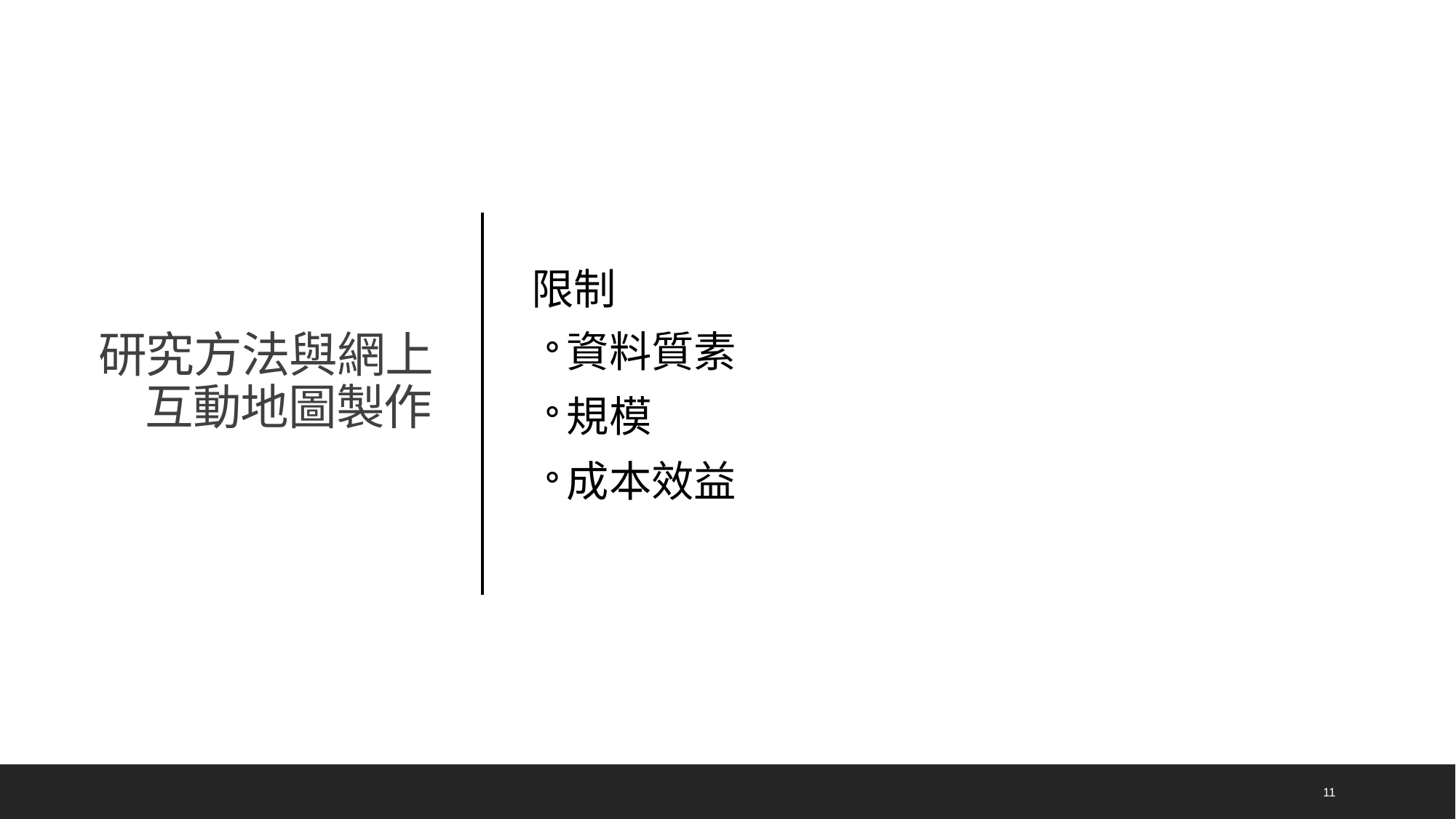

限制
資料質素
規模
成本效益
# 研究方法與網上互動地圖製作

11